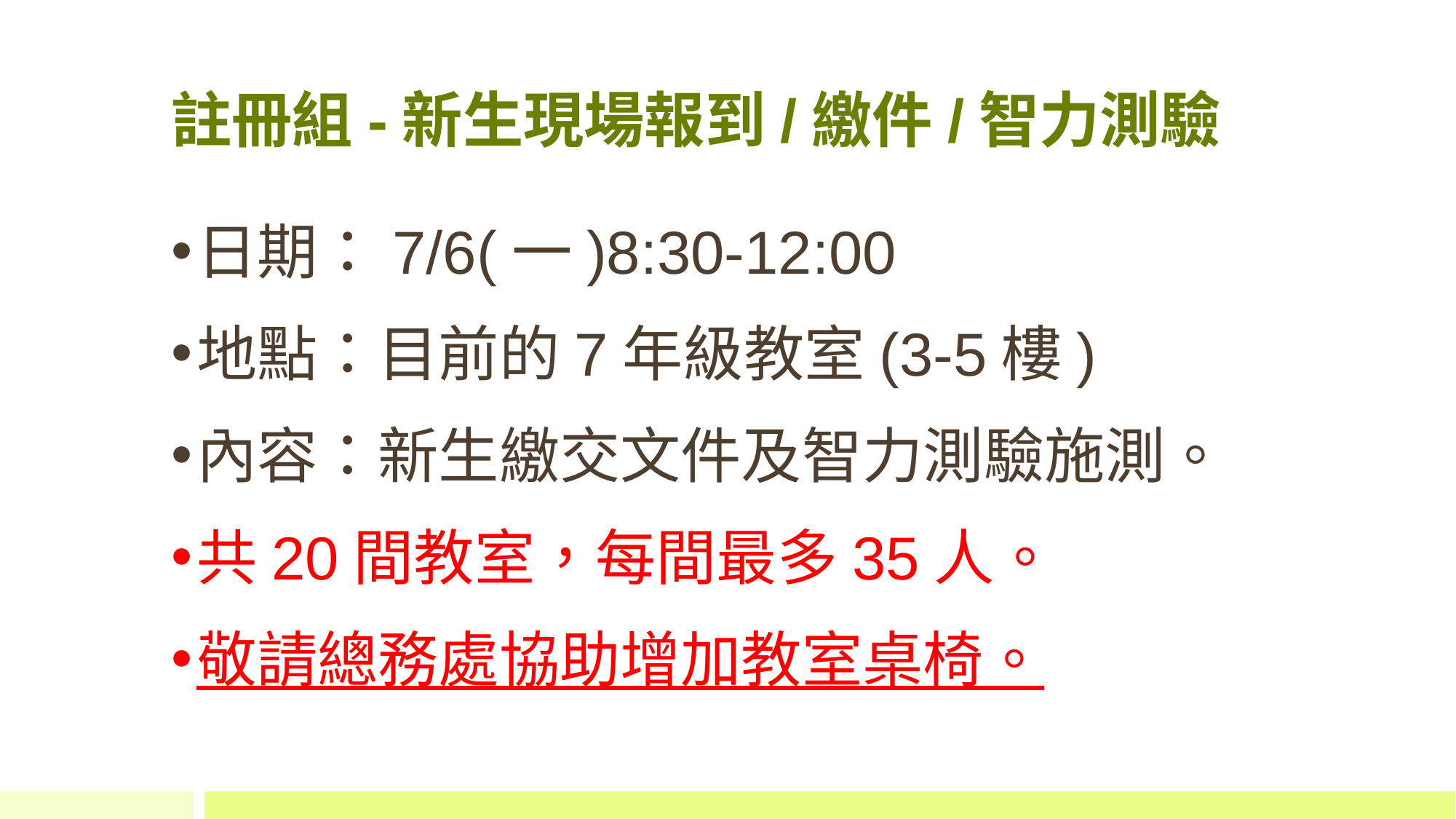

# 註冊組-新生現場報到/繳件/智力測驗

日期：7/6(一)8:30-12:00
地點：目前的7年級教室(3-5樓)
內容：新生繳交文件及智力測驗施測。
共20間教室，每間最多35人。
敬請總務處協助增加教室桌椅。